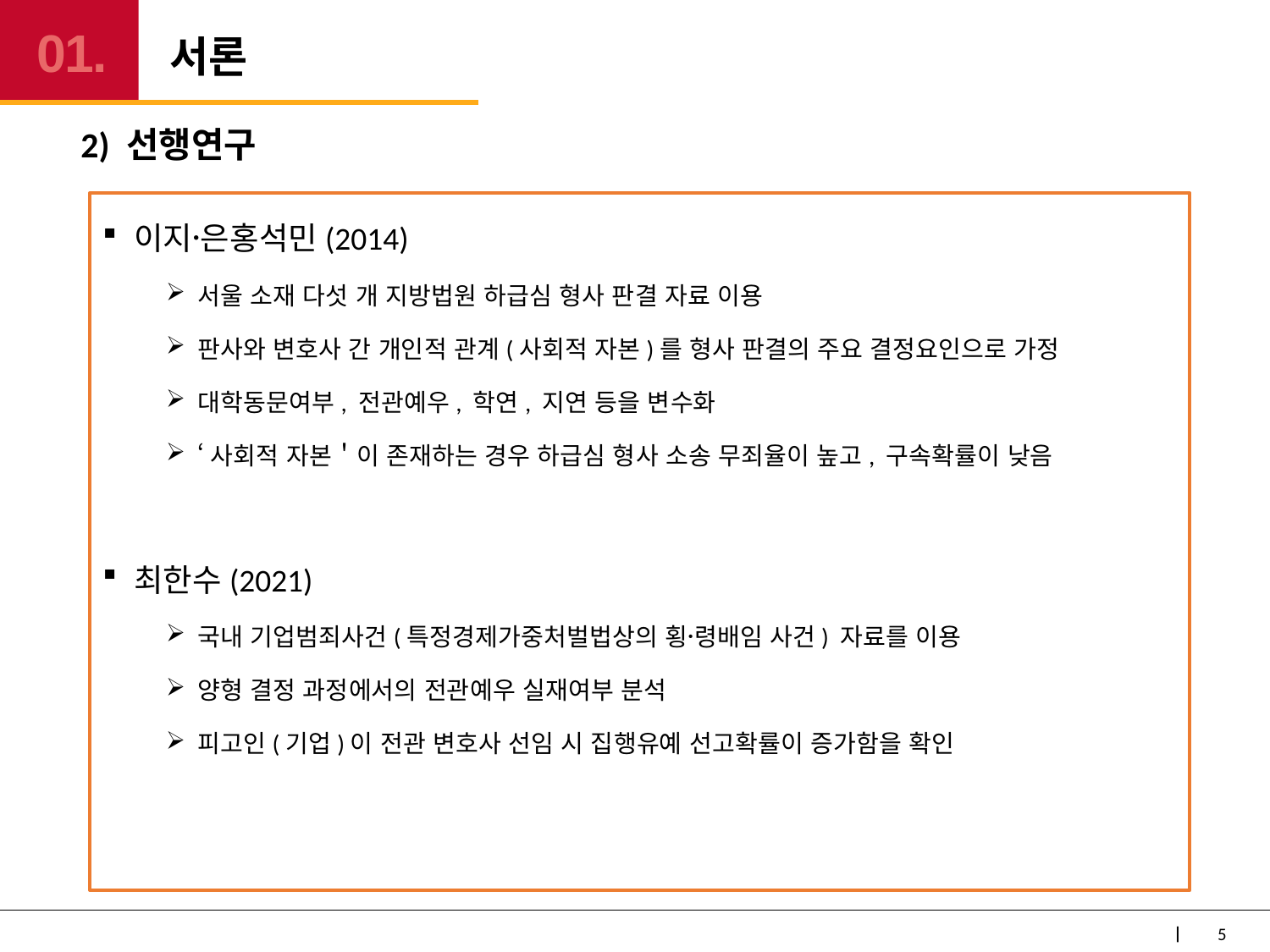

# 서론
01.
2) 선행연구
이지은〮홍석민(2014)
서울 소재 다섯 개 지방법원 하급심 형사 판결 자료 이용
판사와 변호사 간 개인적 관계(사회적 자본)를 형사 판결의 주요 결정요인으로 가정
대학동문여부, 전관예우, 학연, 지연 등을 변수화
‘사회적 자본＇이 존재하는 경우 하급심 형사 소송 무죄율이 높고, 구속확률이 낮음

최한수(2021)
국내 기업범죄사건(특정경제가중처벌법상의 횡령〮배임 사건) 자료를 이용
양형 결정 과정에서의 전관예우 실재여부 분석
피고인(기업)이 전관 변호사 선임 시 집행유예 선고확률이 증가함을 확인